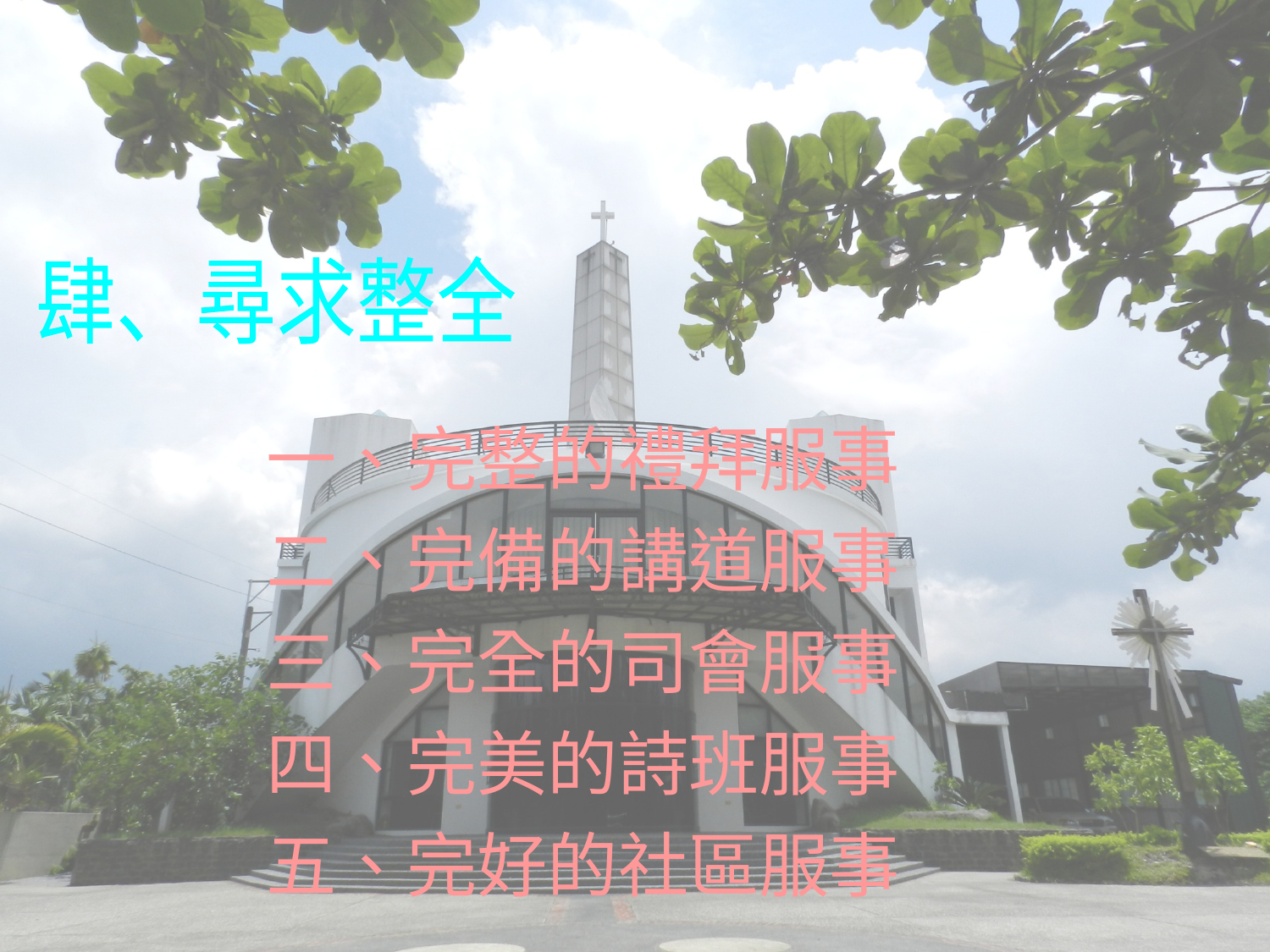

肆、尋求整全
一、完整的禮拜服事
二、完備的講道服事
三、完全的司會服事
四、完美的詩班服事
五、完好的社區服事